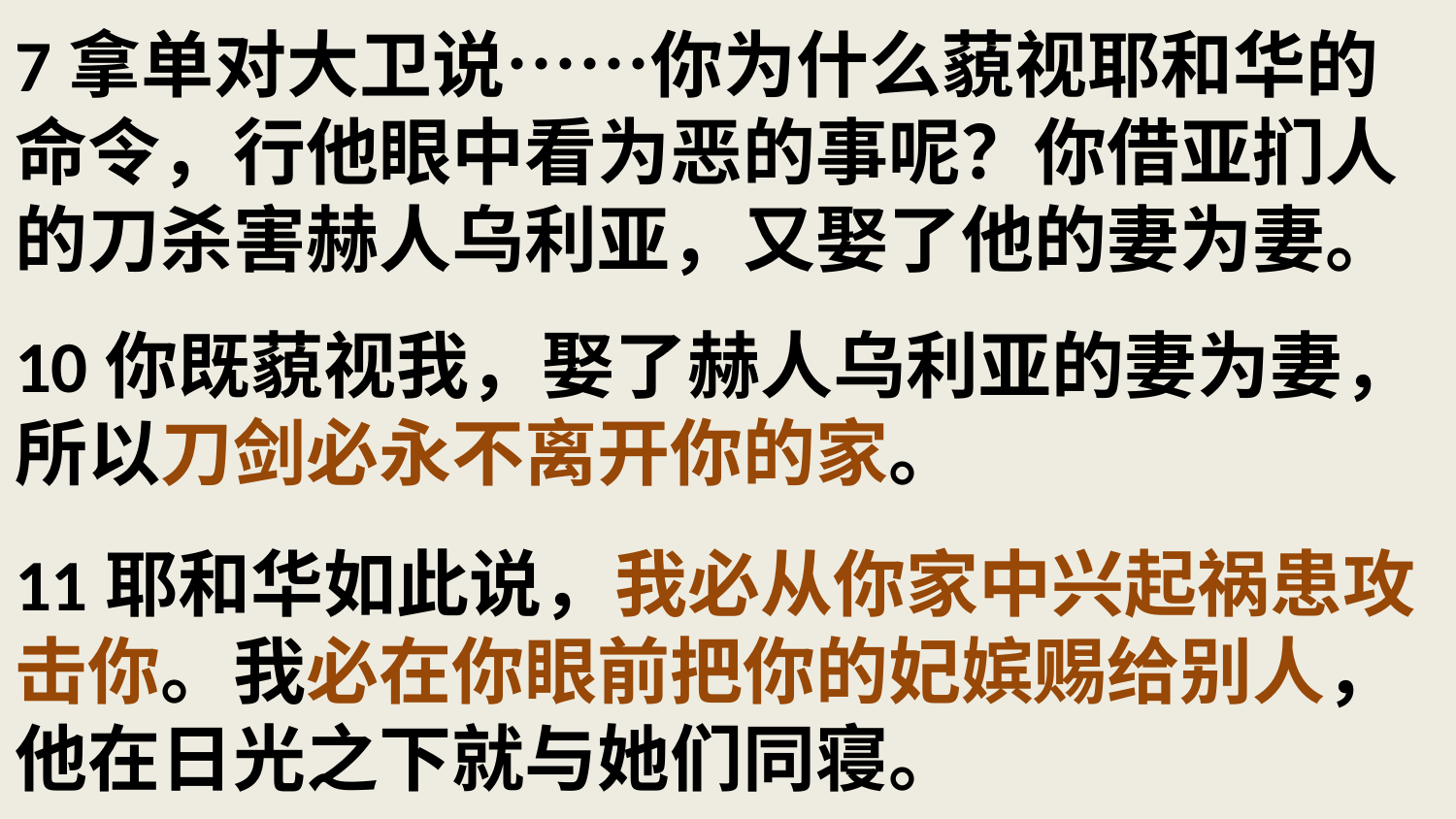

# 7拿单对大卫说……你为什么藐视耶和华的命令，行他眼中看为恶的事呢？你借亚扪人的刀杀害赫人乌利亚，又娶了他的妻为妻。 10你既藐视我，娶了赫人乌利亚的妻为妻，所以刀剑必永不离开你的家。 11耶和华如此说，我必从你家中兴起祸患攻击你。我必在你眼前把你的妃嫔赐给别人，他在日光之下就与她们同寝。